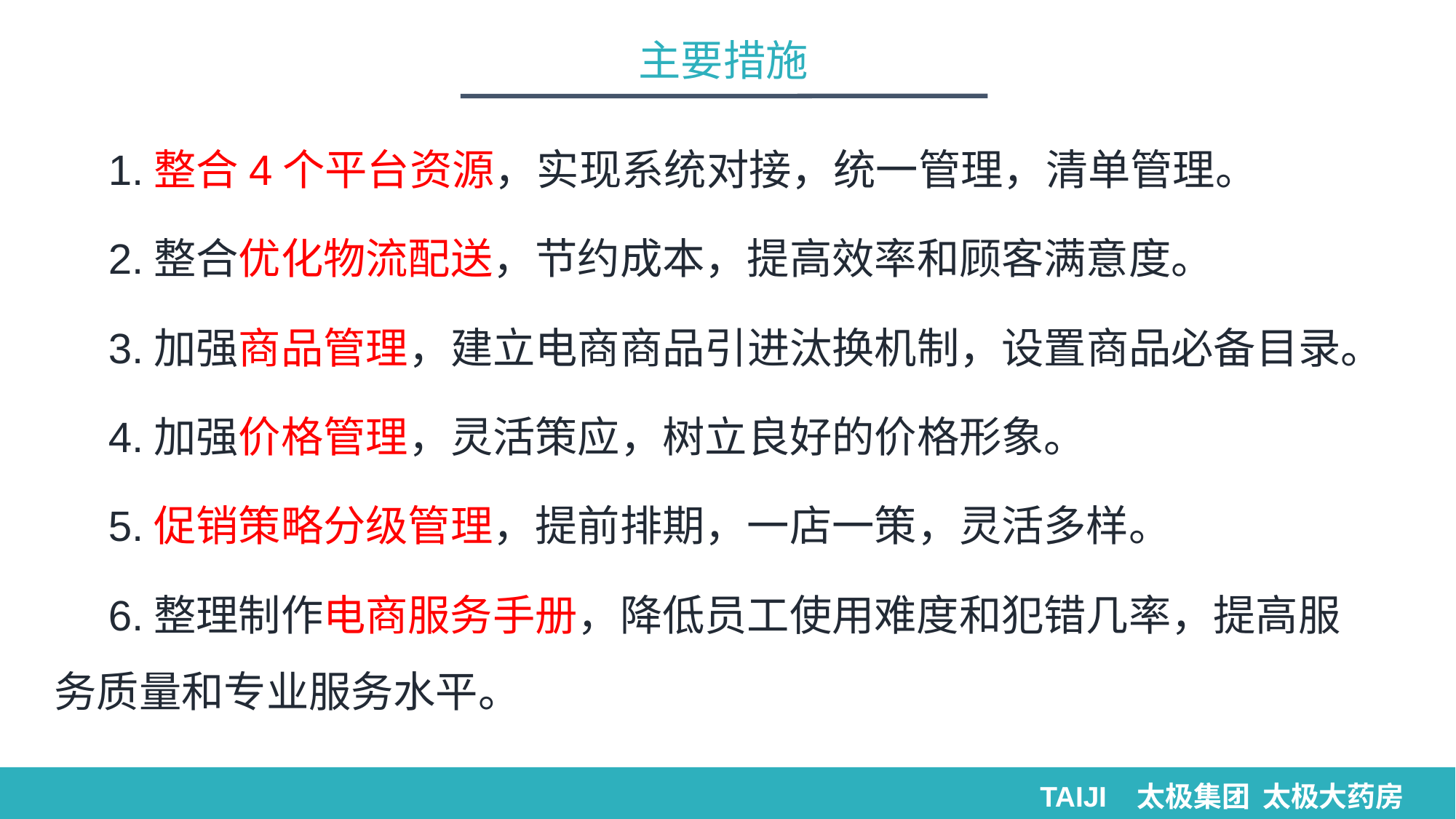

主要措施
1.整合4个平台资源，实现系统对接，统一管理，清单管理。
2.整合优化物流配送，节约成本，提高效率和顾客满意度。
3.加强商品管理，建立电商商品引进汰换机制，设置商品必备目录。
4.加强价格管理，灵活策应，树立良好的价格形象。
5.促销策略分级管理，提前排期，一店一策，灵活多样。
6.整理制作电商服务手册，降低员工使用难度和犯错几率，提高服务质量和专业服务水平。

TAIJI   太极集团  太极大药房